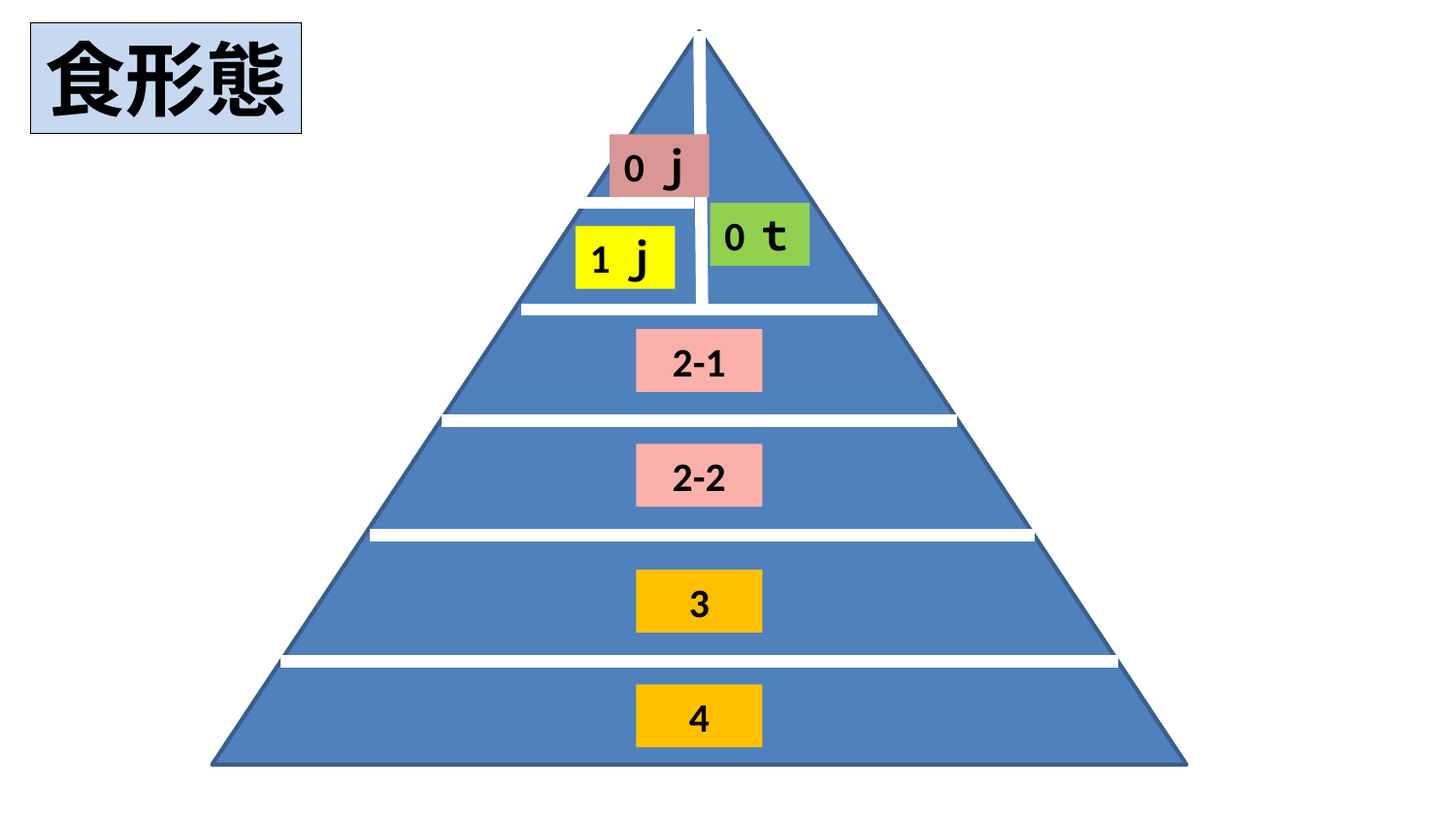

食形態

0ｊ
0ｔ
1ｊ
2-1
2-2
3
4